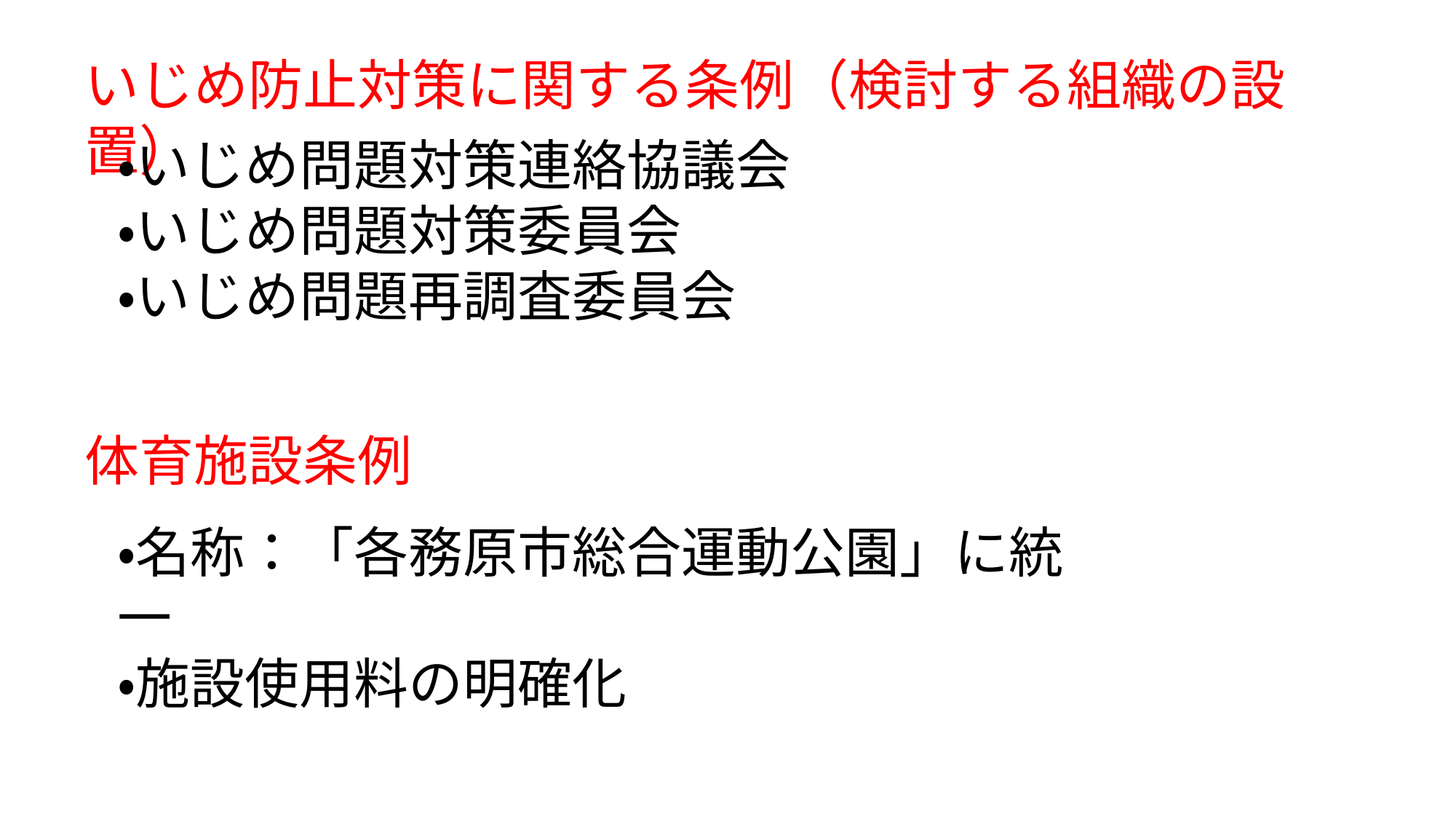

いじめ防止対策に関する条例（検討する組織の設置）
・いじめ問題対策連絡協議会
・いじめ問題対策委員会
・いじめ問題再調査委員会
体育施設条例
・名称：「各務原市総合運動公園」に統一
・施設使用料の明確化